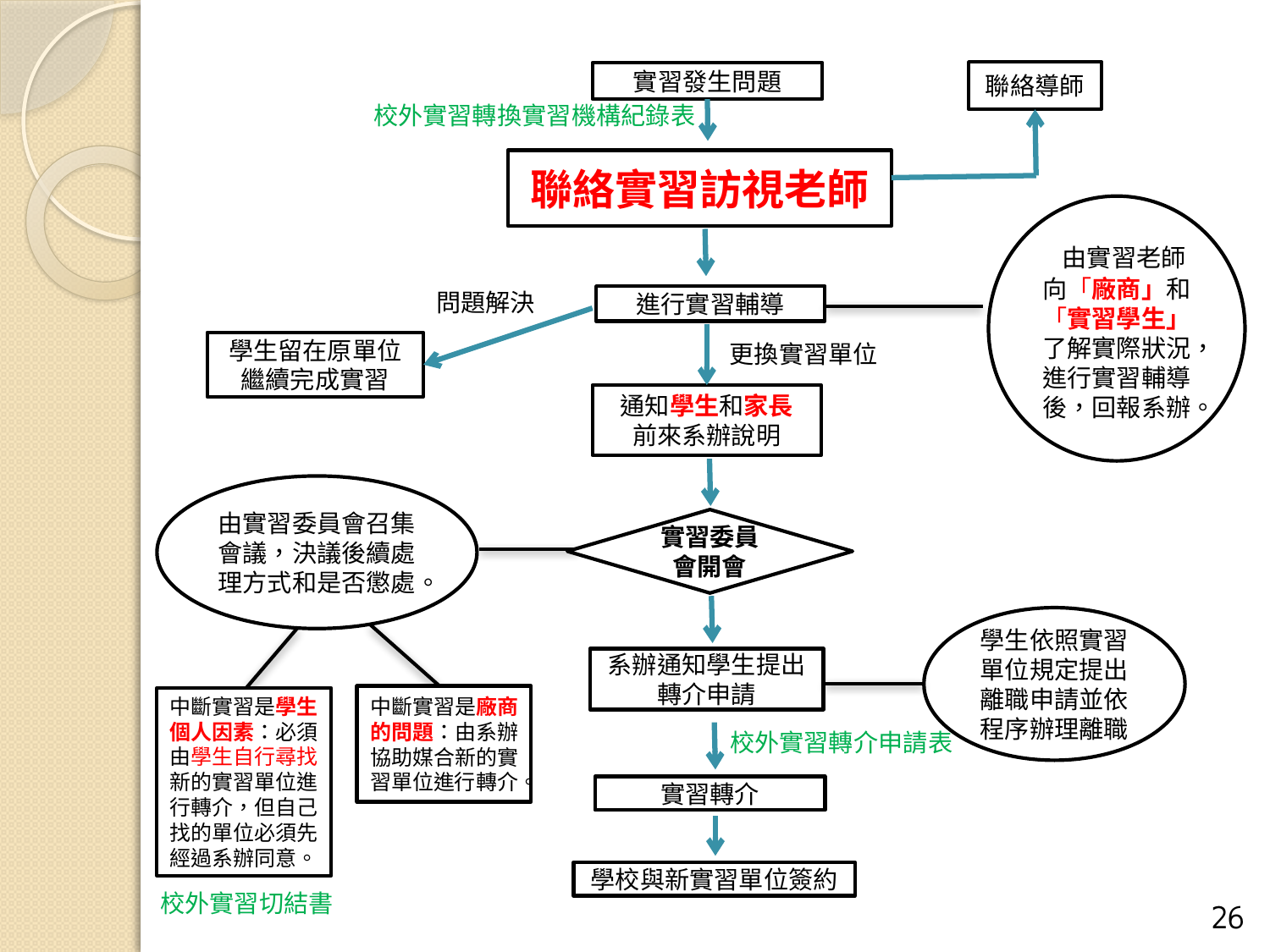

聯絡導師
實習發生問題
聯絡實習訪視老師
進行實習輔導
 由實習老師向「廠商」和「實習學生」了解實際狀況，進行實習輔導後，回報系辦。
問題解決
學生留在原單位繼續完成實習
更換實習單位
通知學生和家長
前來系辦說明
由實習委員會召集會議，決議後續處理方式和是否懲處。
學生依照實習單位規定提出離職申請並依程序辦理離職
系辦通知學生提出轉介申請
中斷實習是廠商的問題：由系辦協助媒合新的實習單位進行轉介。
中斷實習是學生個人因素：必須由學生自行尋找新的實習單位進行轉介，但自己找的單位必須先經過系辦同意。
實習轉介
學校與新實習單位簽約
校外實習轉換實習機構紀錄表
實習委員會開會
校外實習轉介申請表
26
校外實習切結書